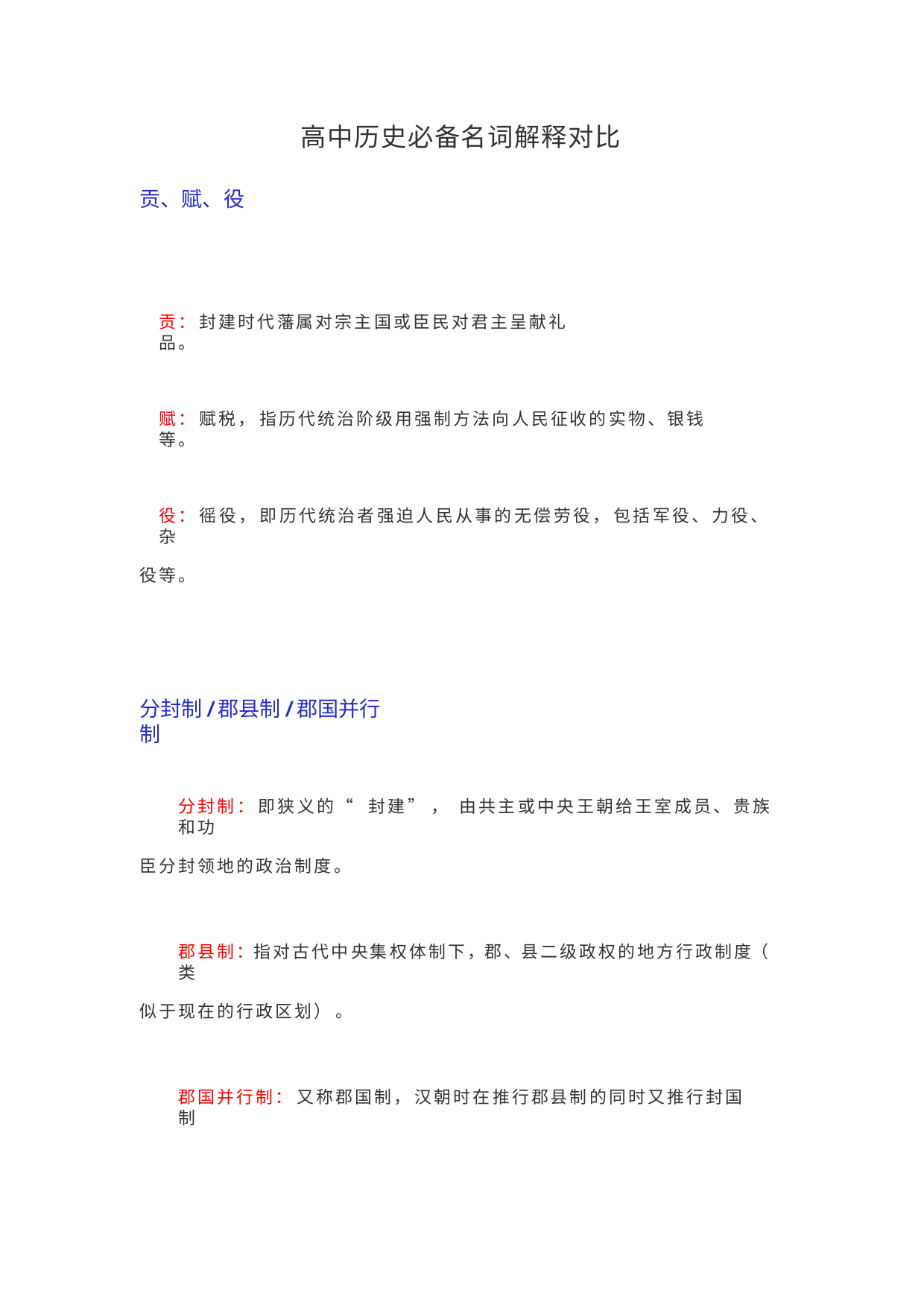

高中历史必备名词解释对比

贡、赋、役
贡： 封建时代藩属对宗主国或臣民对君主呈献礼品。
赋： 赋税， 指历代统治阶级用强制方法向人民征收的实物、银钱等。
役： 徭役， 即历代统治者强迫人民从事的无偿劳役， 包括军役、力役、杂

役等。
分封制/郡县制/郡国并行制
分封制： 即狭义的“ 封建”， 由共主或中央王朝给王室成员、贵族和功

臣分封领地的政治制度。
郡县制：指对古代中央集权体制下，郡、县二级政权的地方行政制度（ 类

似于现在的行政区划） 。
郡国并行制： 又称郡国制， 汉朝时在推行郡县制的同时又推行封国制